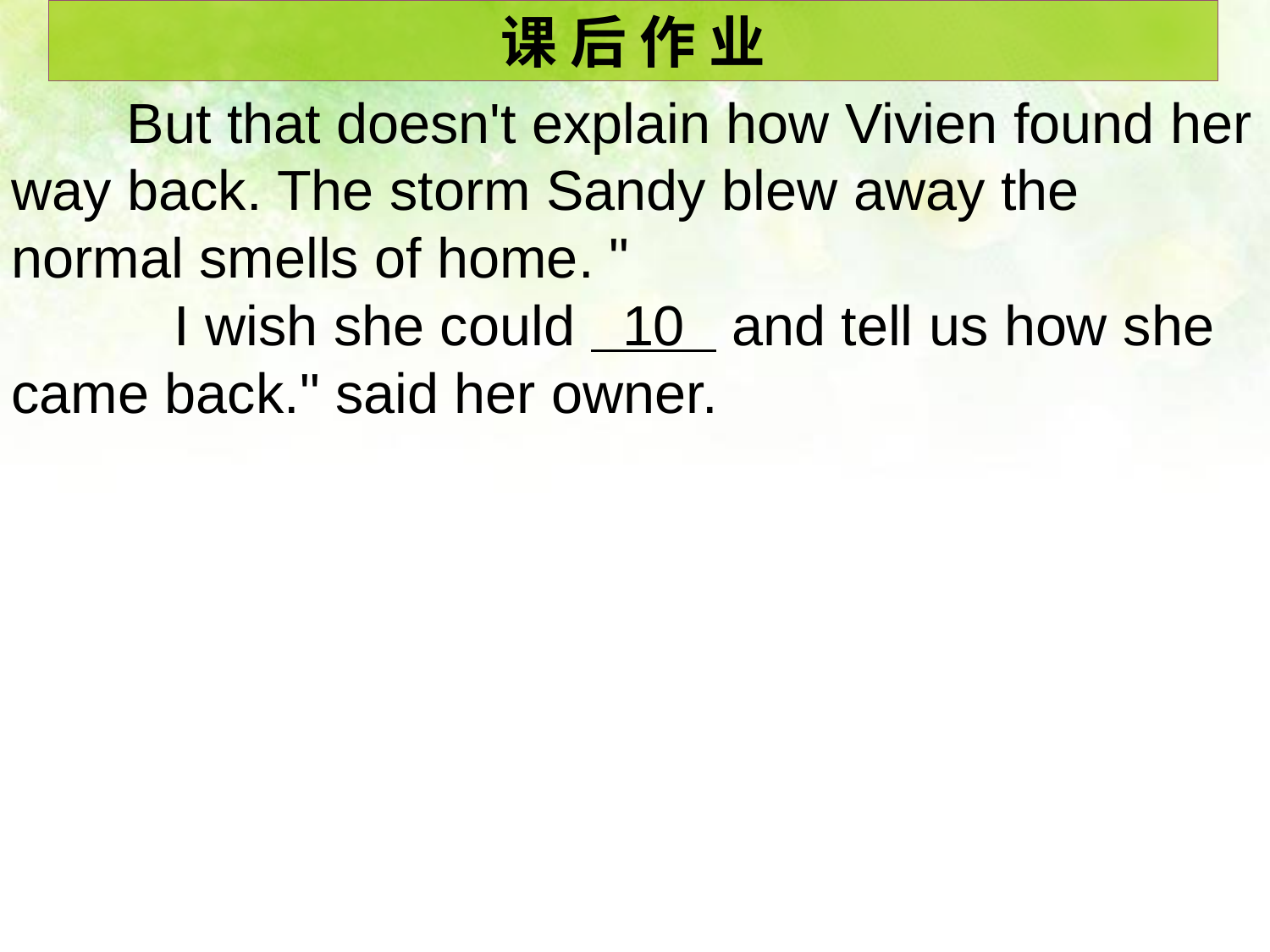

课 后 作 业
     But that doesn't explain how Vivien found her way back. The storm Sandy blew away the normal smells of home. "
        I wish she could   10   and tell us how she came back." said her owner.